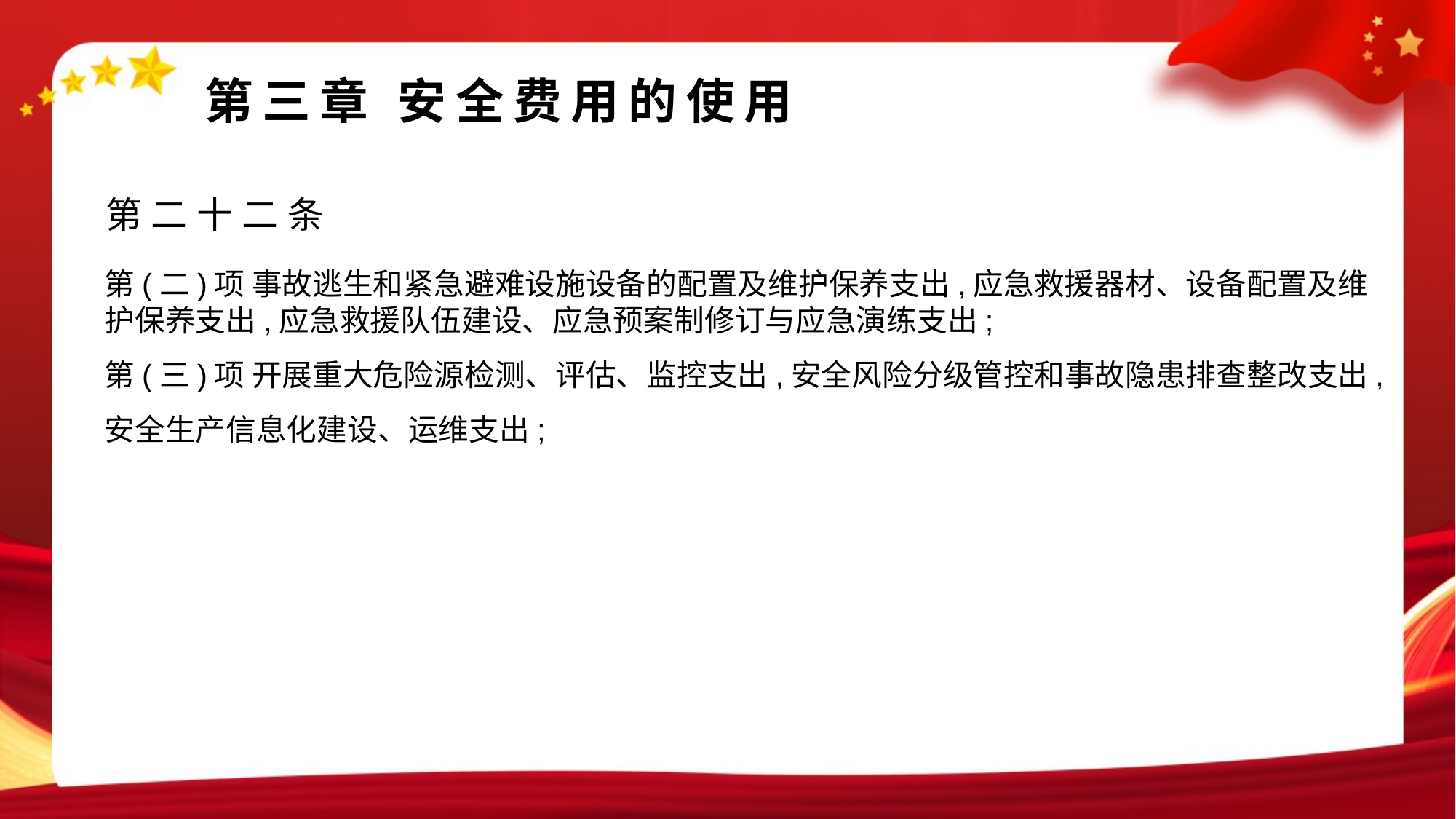

第三章 安全费用的使用
第二十二条
第(二)项 事故逃生和紧急避难设施设备的配置及维护保养支出,应急救援器材、设备配置及维护保养支出,应急救援队伍建设、应急预案制修订与应急演练支出;
第(三)项 开展重大危险源检测、评估、监控支出,安全风险分级管控和事故隐患排查整改支出,安全生产信息化建设、运维支出;